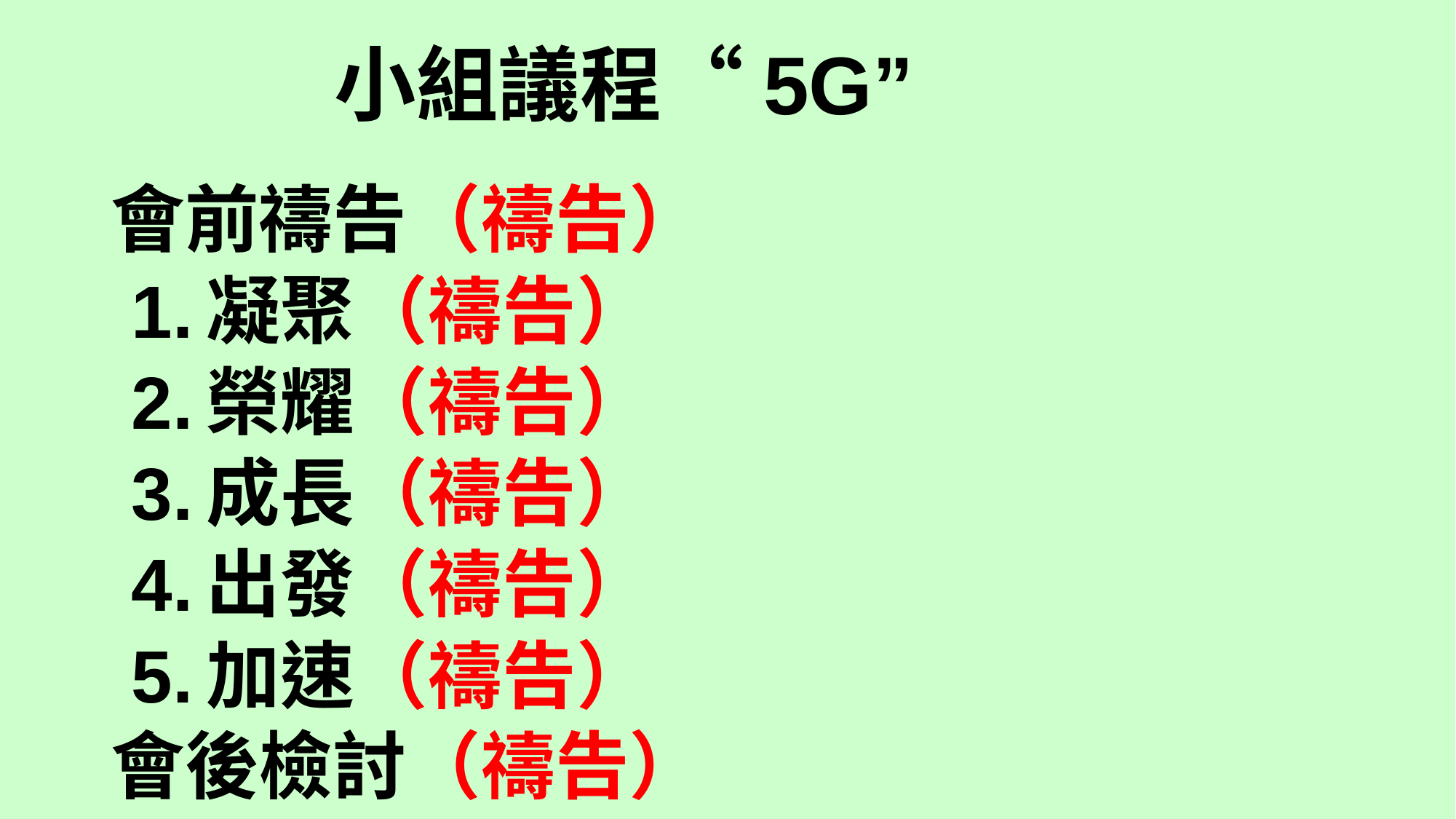

# 小組議程“5G”
會前禱告（禱告）
 1.凝聚（禱告）
 2.榮耀（禱告）
 3.成長（禱告）
 4.出發（禱告）
 5.加速（禱告）
會後檢討（禱告）